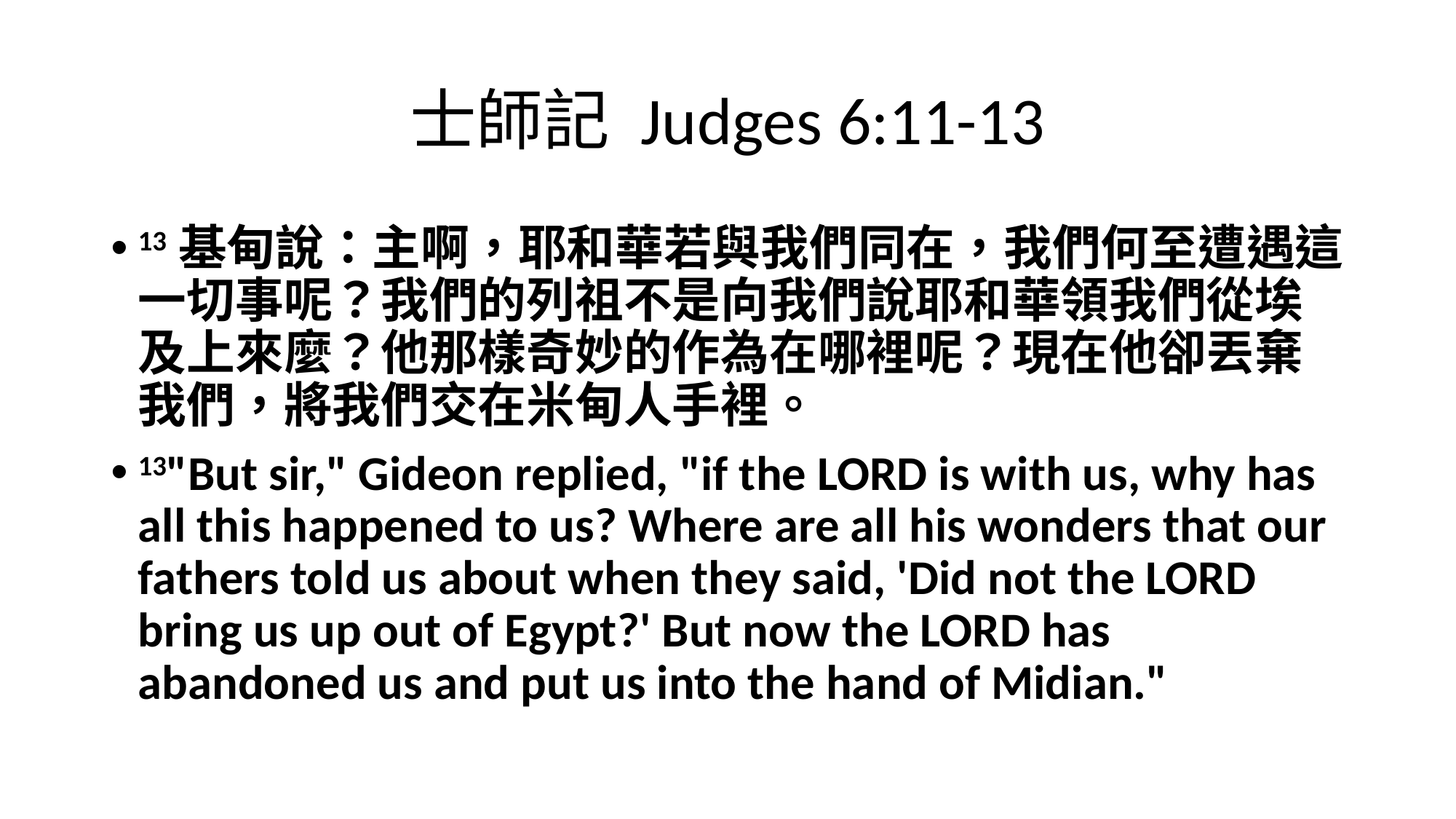

# 士師記 Judges 6:11-13
13基甸說：主啊，耶和華若與我們同在，我們何至遭遇這一切事呢？我們的列祖不是向我們說耶和華領我們從埃及上來麼？他那樣奇妙的作為在哪裡呢？現在他卻丟棄我們，將我們交在米甸人手裡。
13"But sir," Gideon replied, "if the LORD is with us, why has all this happened to us? Where are all his wonders that our fathers told us about when they said, 'Did not the LORD bring us up out of Egypt?' But now the LORD has abandoned us and put us into the hand of Midian."